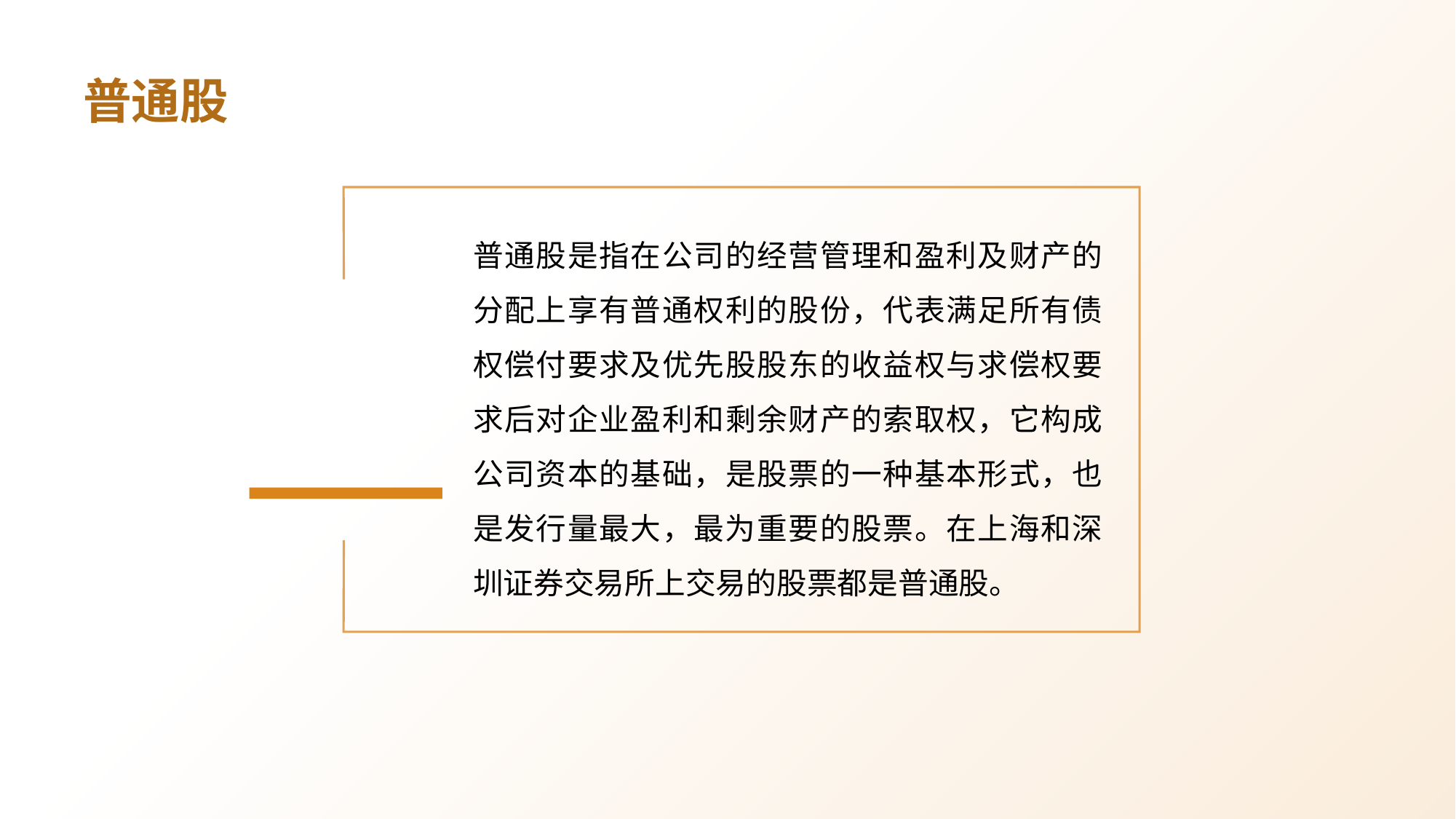

# 普通股

普通股是指在公司的经营管理和盈利及财产的分配上享有普通权利的股份，代表满足所有债权偿付要求及优先股股东的收益权与求偿权要求后对企业盈利和剩余财产的索取权，它构成公司资本的基础，是股票的一种基本形式，也是发行量最大，最为重要的股票。在上海和深圳证券交易所上交易的股票都是普通股。